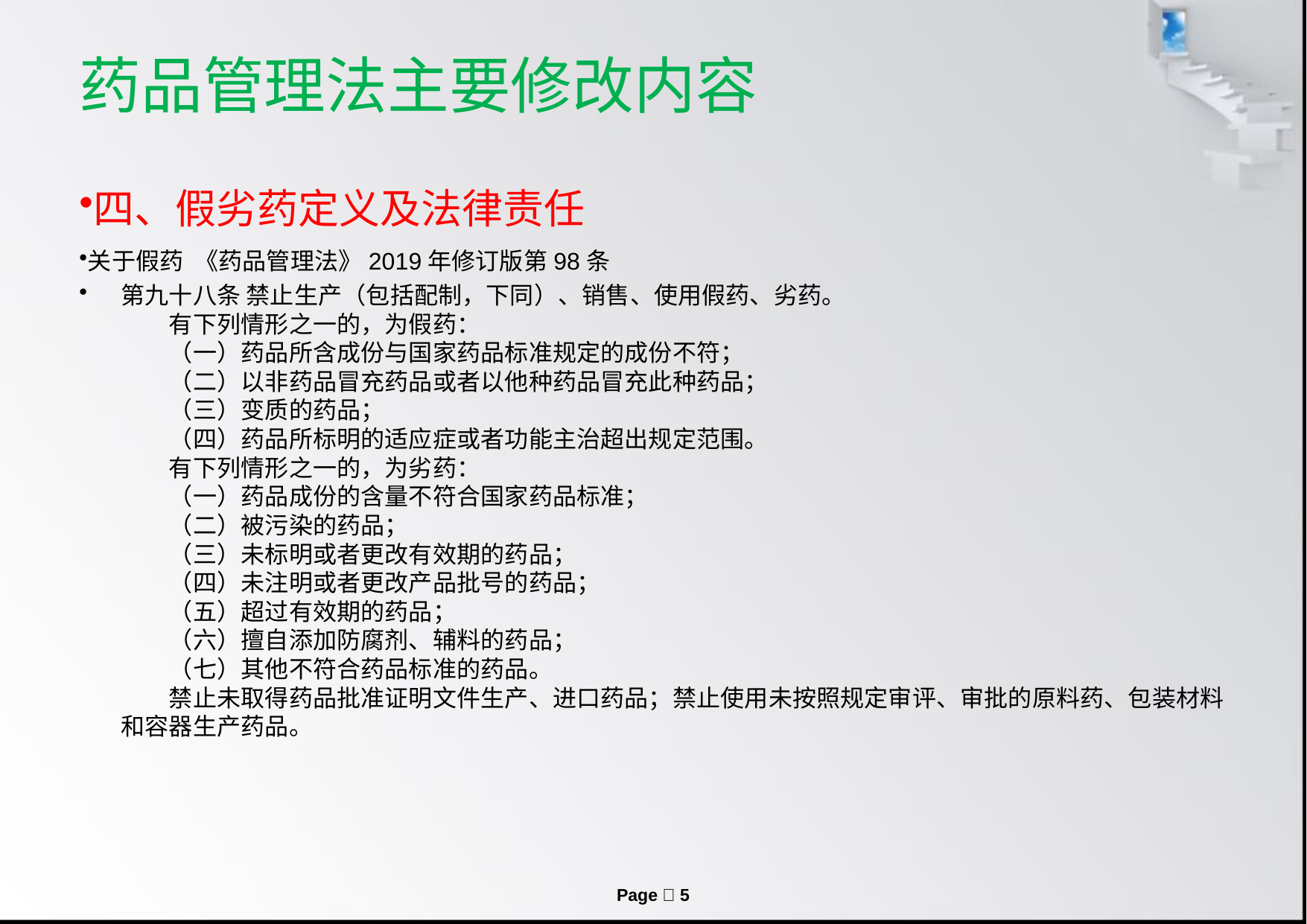

# 药品管理法主要修改内容
四、假劣药定义及法律责任
关于假药  《药品管理法》2019年修订版第98条
第九十八条 禁止生产（包括配制，下同）、销售、使用假药、劣药。
　　有下列情形之一的，为假药：
　　（一）药品所含成份与国家药品标准规定的成份不符；
　　（二）以非药品冒充药品或者以他种药品冒充此种药品；
　　（三）变质的药品；
　　（四）药品所标明的适应症或者功能主治超出规定范围。
　　有下列情形之一的，为劣药：
　　（一）药品成份的含量不符合国家药品标准；
　　（二）被污染的药品；
　　（三）未标明或者更改有效期的药品；
　　（四）未注明或者更改产品批号的药品；
　　（五）超过有效期的药品；
　　（六）擅自添加防腐剂、辅料的药品；
　　（七）其他不符合药品标准的药品。
　　禁止未取得药品批准证明文件生产、进口药品；禁止使用未按照规定审评、审批的原料药、包装材料和容器生产药品。